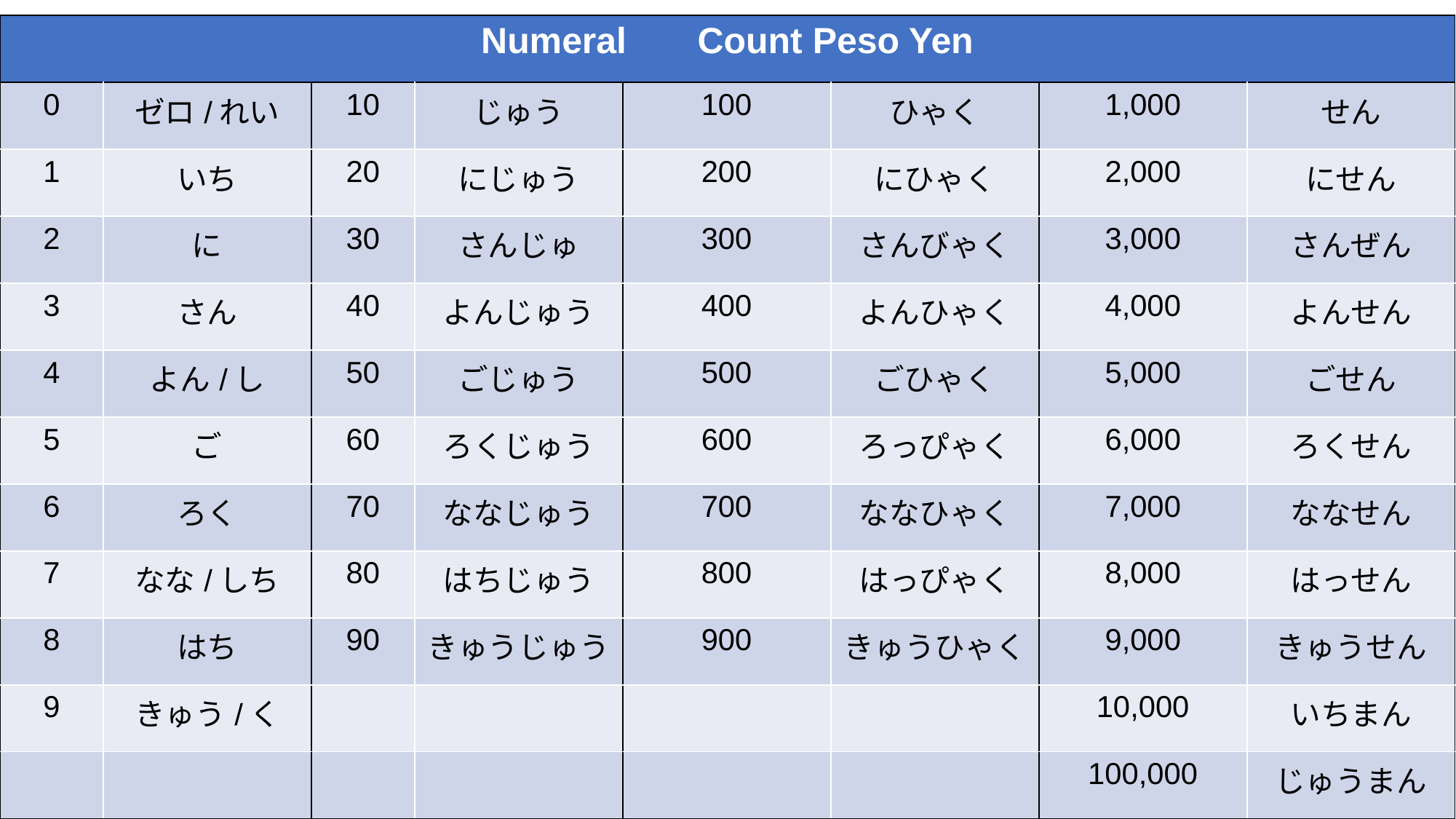

#
| Numeral Count Peso Yen |  |  |  |  |  |  |  |
| --- | --- | --- | --- | --- | --- | --- | --- |
| 0 | ゼロ/れい | 10 | じゅう | 100 | ひゃく | 1,000 | せん |
| 1 | いち | 20 | にじゅう | 200 | にひゃく | 2,000 | にせん |
| 2 | に | 30 | さんじゅ | 300 | さんびゃく | 3,000 | さんぜん |
| 3 | さん | 40 | よんじゅう | 400 | よんひゃく | 4,000 | よんせん |
| 4 | よん/し | 50 | ごじゅう | 500 | ごひゃく | 5,000 | ごせん |
| 5 | ご | 60 | ろくじゅう | 600 | ろっぴゃく | 6,000 | ろくせん |
| 6 | ろく | 70 | ななじゅう | 700 | ななひゃく | 7,000 | ななせん |
| 7 | なな/しち | 80 | はちじゅう | 800 | はっぴゃく | 8,000 | はっせん |
| 8 | はち | 90 | きゅうじゅう | 900 | きゅうひゃく | 9,000 | きゅうせん |
| 9 | きゅう/く |  |  |  |  | 10,000 | いちまん |
|  |  |  |  |  |  | 100,000 | じゅうまん |